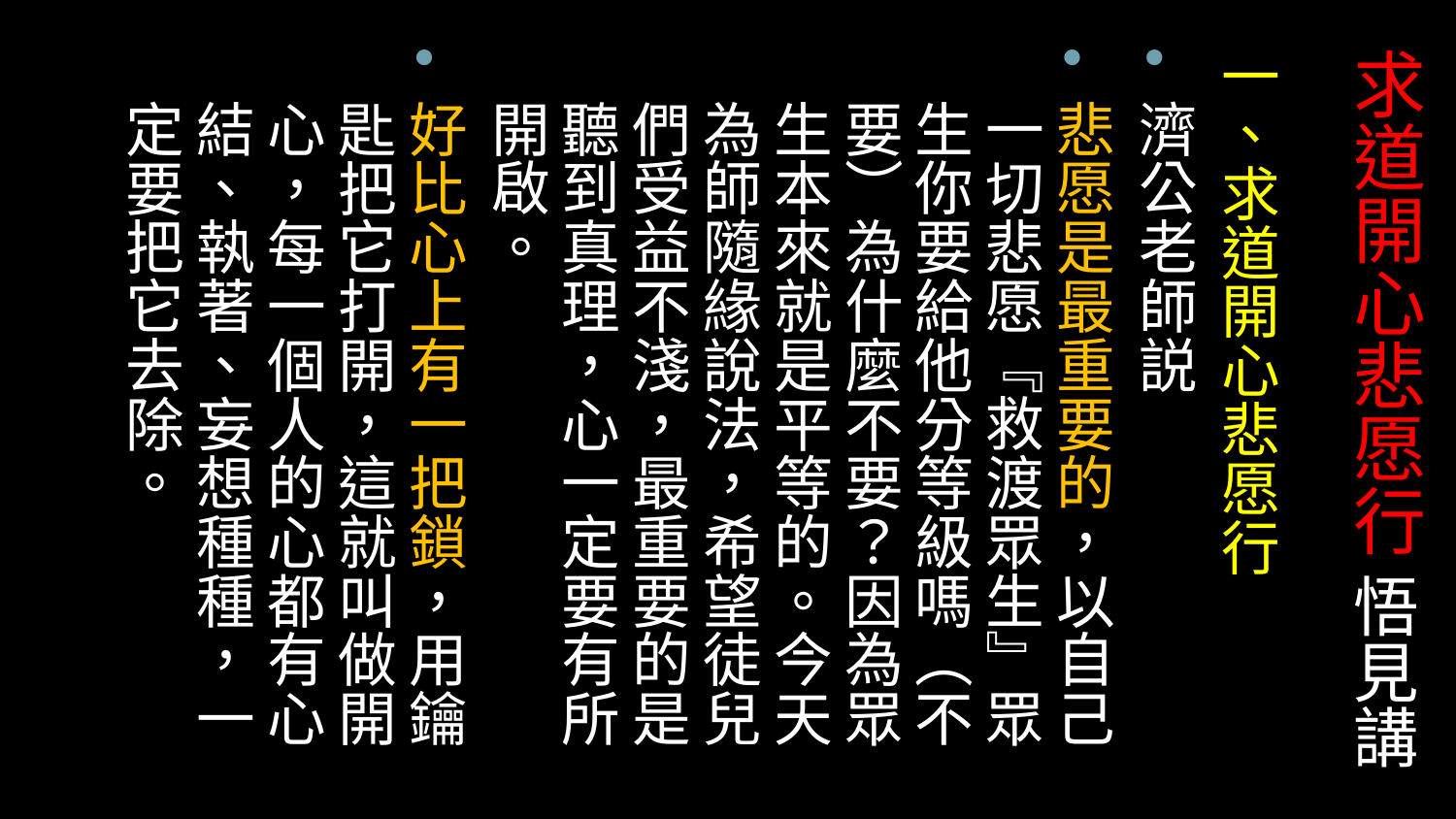

# 求道開心悲愿行 悟見講
一、求道開心悲愿行
濟公老師説
悲愿是最重要的，以自己一切悲愿『救渡眾生』眾生你要給他分等級嗎（不要）為什麼不要？因為眾生本來就是平等的。今天為師隨緣說法，希望徒兒們受益不淺，最重要的是聽到真理，心一定要有所開啟。
好比心上有一把鎖，用鑰匙把它打開，這就叫做開心，每一個人的心都有心結、執著、妄想種種，一定要把它去除。